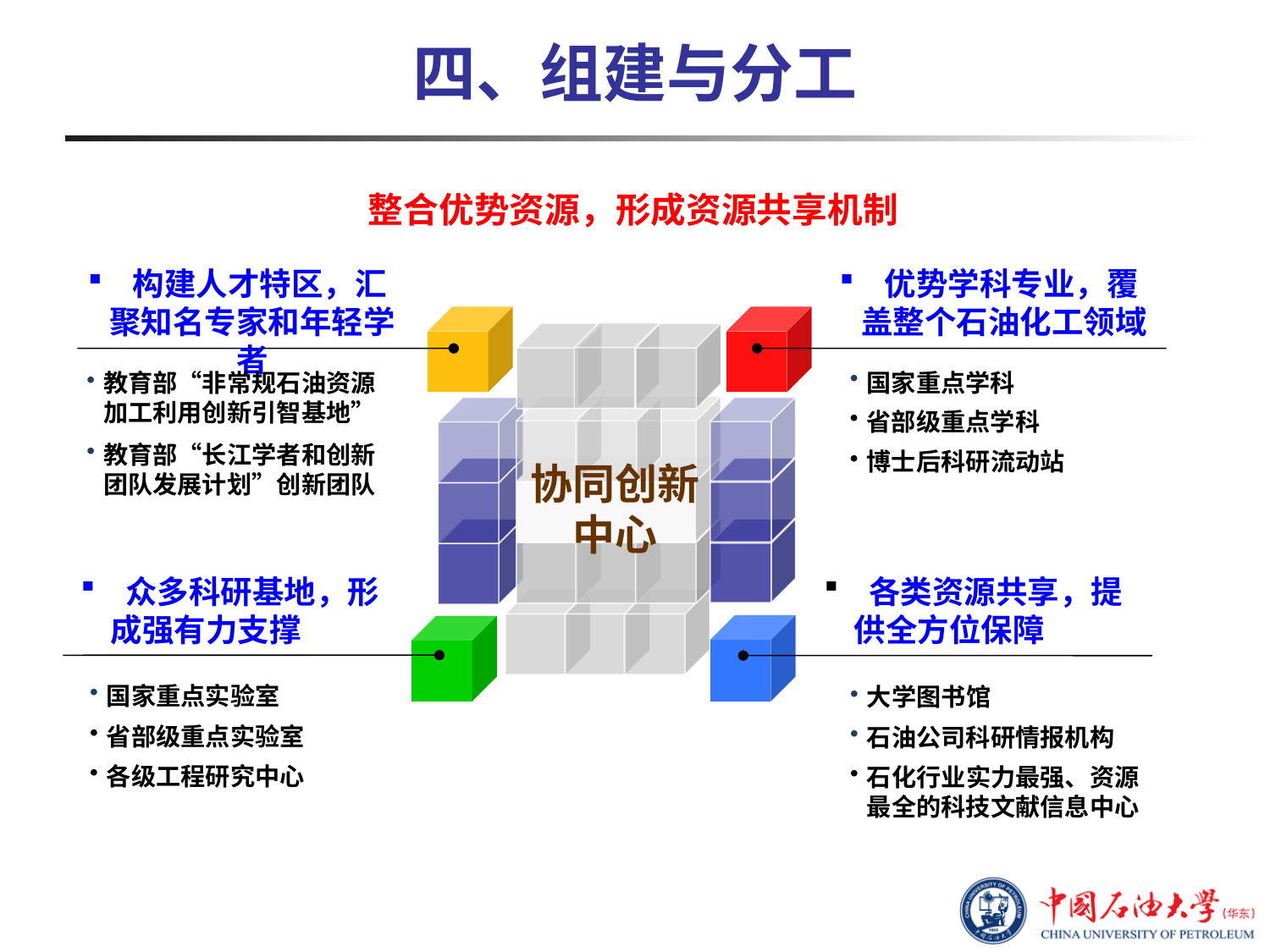

# 四、组建与分工
整合优势资源，形成资源共享机制
 构建人才特区，汇聚知名专家和年轻学者
 优势学科专业，覆盖整个石油化工领域

教育部“非常规石油资源加工利用创新引智基地”
教育部“长江学者和创新团队发展计划”创新团队
国家重点学科
省部级重点学科
博士后科研流动站

协同创新
中心

 众多科研基地，形成强有力支撑
 各类资源共享，提供全方位保障

国家重点实验室
省部级重点实验室
各级工程研究中心

大学图书馆
石油公司科研情报机构
石化行业实力最强、资源最全的科技文献信息中心